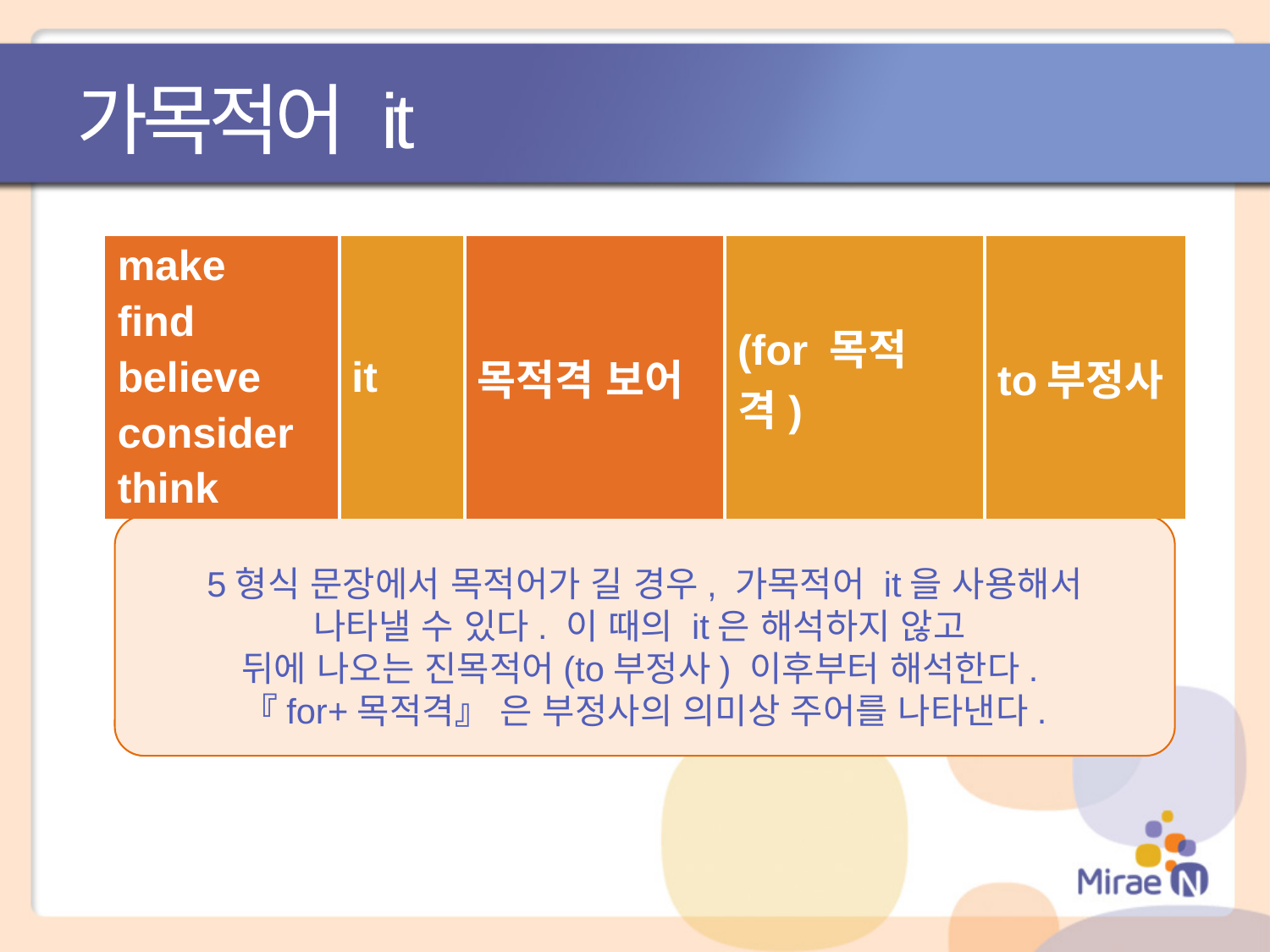

# 가목적어 it
| make find believe consider think | it | 목적격 보어 | (for 목적격) | to부정사 |
| --- | --- | --- | --- | --- |

5형식 문장에서 목적어가 길 경우, 가목적어 it을 사용해서
나타낼 수 있다. 이 때의 it은 해석하지 않고
뒤에 나오는 진목적어(to부정사) 이후부터 해석한다.
『for+목적격』 은 부정사의 의미상 주어를 나타낸다.